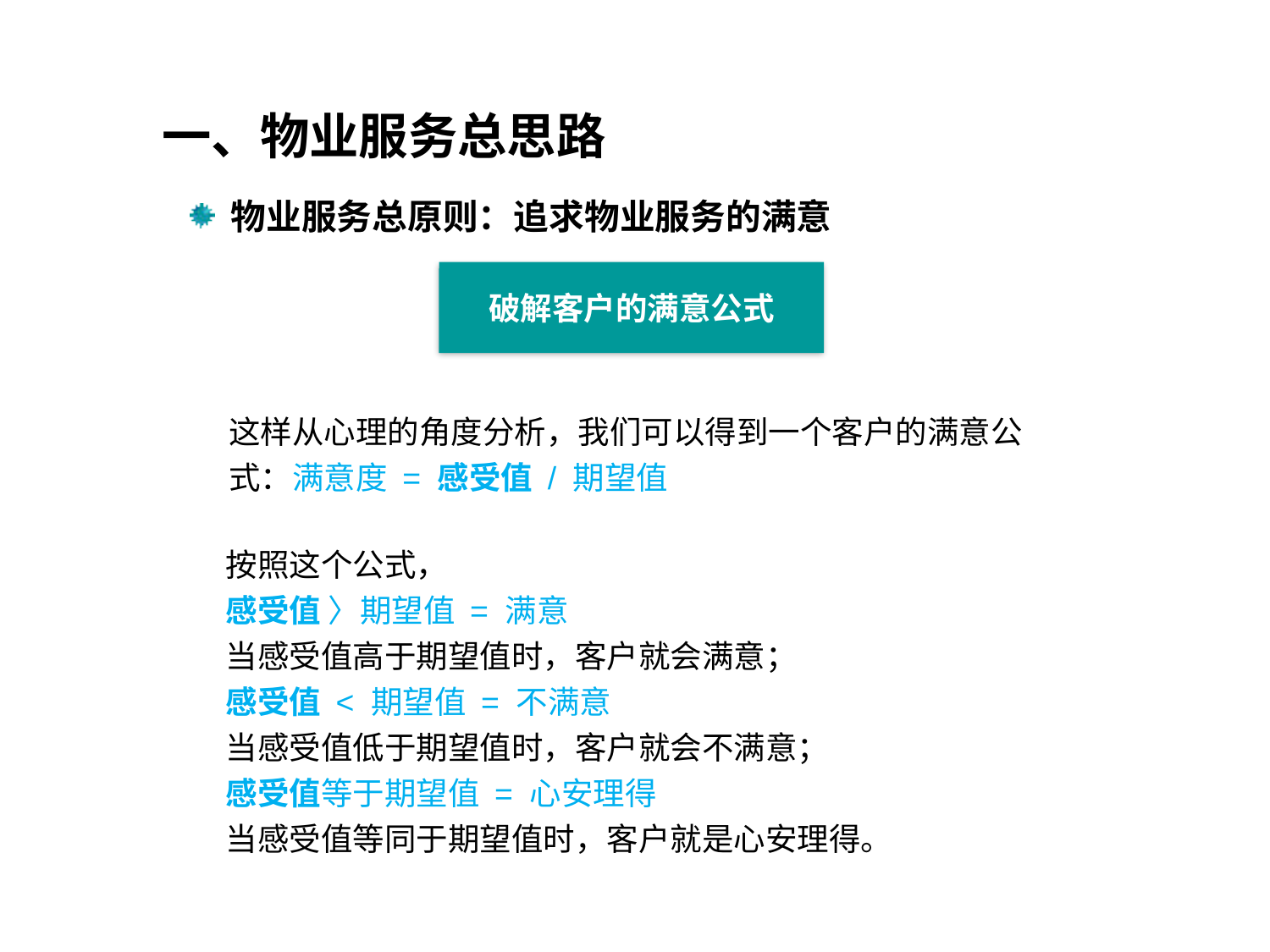

一、物业服务总思路
 物业服务总原则：追求物业服务的满意
破解客户的满意公式
这样从心理的角度分析，我们可以得到一个客户的满意公式：满意度 = 感受值 / 期望值
按照这个公式，
感受值 〉期望值 = 满意
当感受值高于期望值时，客户就会满意；
感受值 < 期望值 = 不满意
当感受值低于期望值时，客户就会不满意；
感受值等于期望值 = 心安理得
当感受值等同于期望值时，客户就是心安理得。